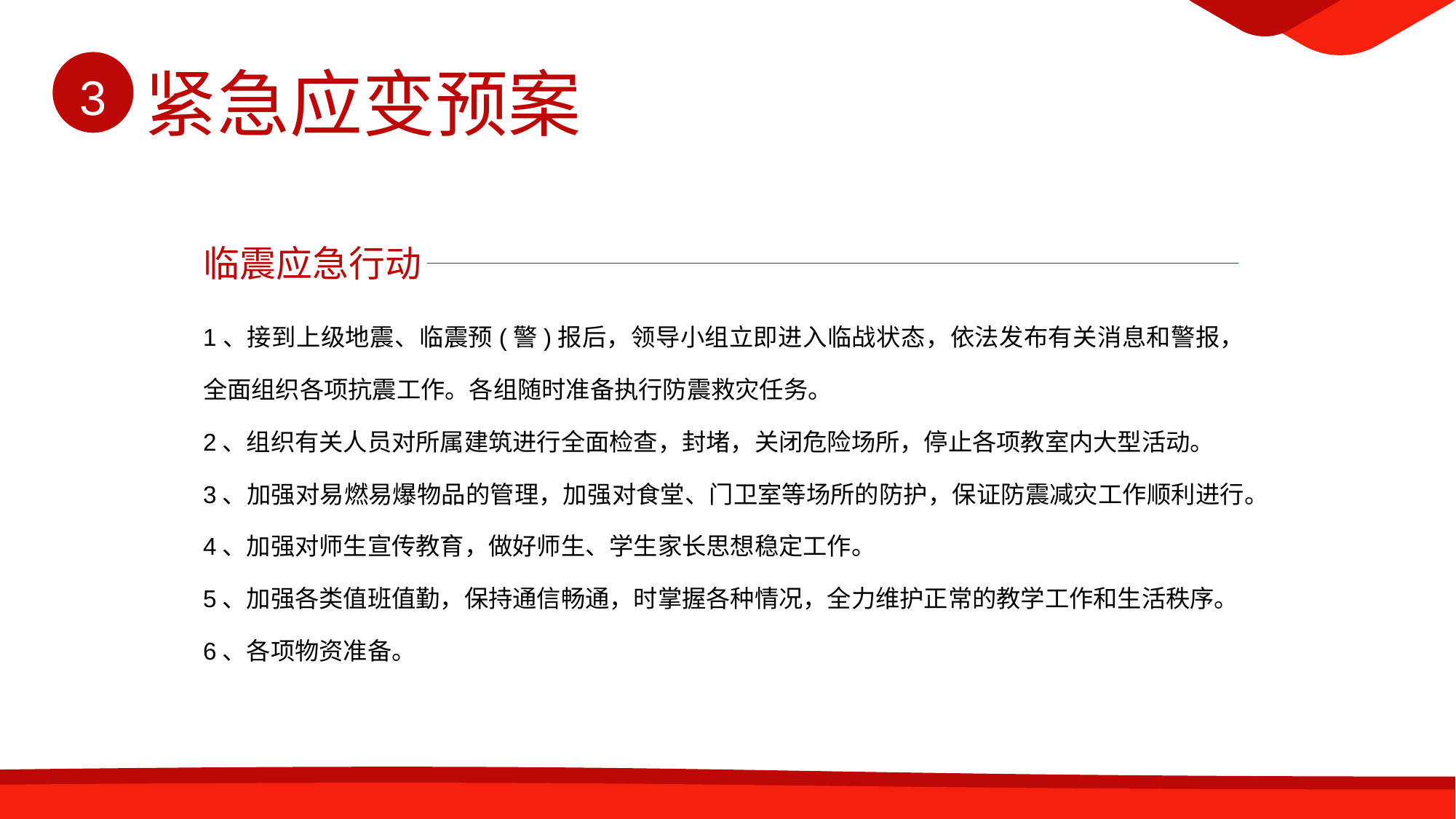

临震应急行动
1、接到上级地震、临震预(警)报后，领导小组立即进入临战状态，依法发布有关消息和警报，全面组织各项抗震工作。各组随时准备执行防震救灾任务。
2、组织有关人员对所属建筑进行全面检查，封堵，关闭危险场所，停止各项教室内大型活动。
3、加强对易燃易爆物品的管理，加强对食堂、门卫室等场所的防护，保证防震减灾工作顺利进行。
4、加强对师生宣传教育，做好师生、学生家长思想稳定工作。
5、加强各类值班值勤，保持通信畅通，时掌握各种情况，全力维护正常的教学工作和生活秩序。
6、各项物资准备。